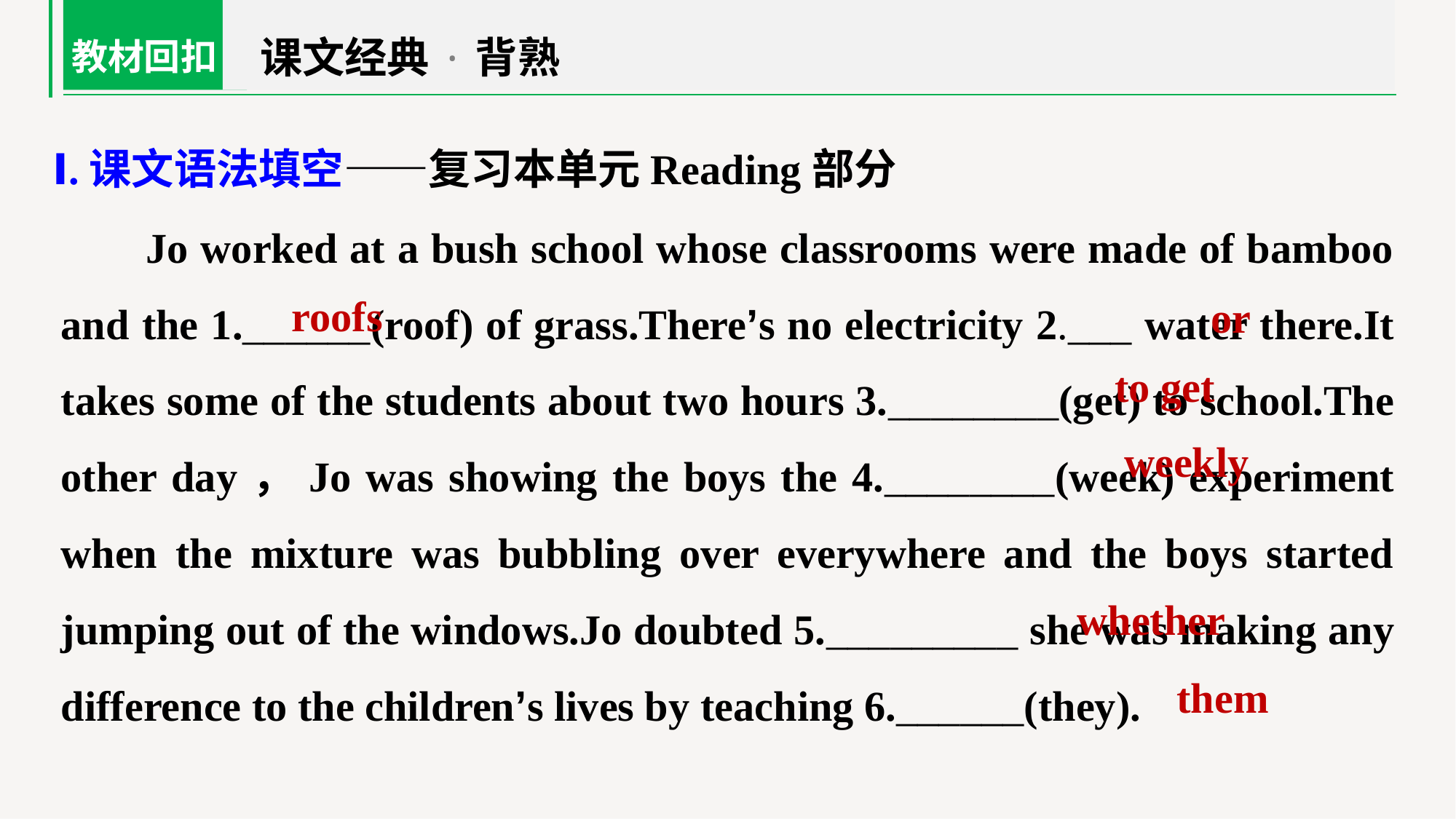

课文经典·背熟
教材回扣
Ⅰ.课文语法填空——复习本单元Reading部分
Jo worked at a bush school whose classrooms were made of bamboo and the 1.______(roof) of grass.There’s no electricity 2.___ water there.It takes some of the students about two hours 3.________(get) to school.The other day，Jo was showing the boys the 4.________(week) experiment when the mixture was bubbling over everywhere and the boys started jumping out of the windows.Jo doubted 5._________ she was making any difference to the children’s lives by teaching 6.______(they).
roofs
or
to get
weekly
whether
them